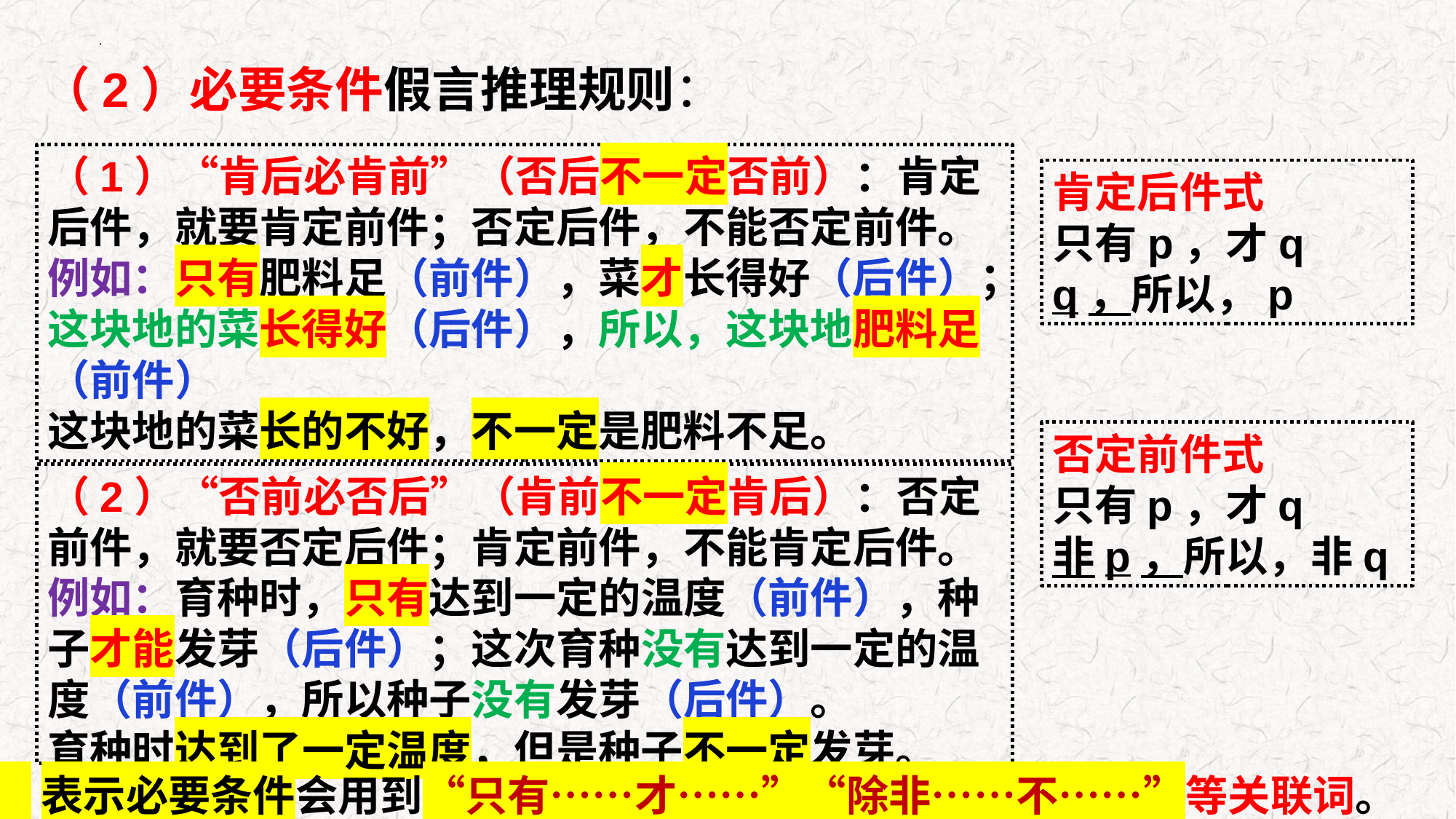

（2）必要条件假言推理规则：
（1）“肯后必肯前”（否后不一定否前）：肯定后件，就要肯定前件；否定后件，不能否定前件。
例如：只有肥料足（前件），菜才长得好（后件）；这块地的菜长得好（后件），所以，这块地肥料足（前件）
这块地的菜长的不好，不一定是肥料不足。
肯定后件式
只有p，才q
q，所以，p
否定前件式
只有p，才q
非p，所以，非q
（2）“否前必否后”（肯前不一定肯后）：否定前件，就要否定后件；肯定前件，不能肯定后件。
例如：育种时，只有达到一定的温度（前件），种子才能发芽（后件）；这次育种没有达到一定的温度（前件），所以种子没有发芽（后件）。
育种时达到了一定温度，但是种子不一定发芽。
    表示必要条件会用到“只有……才……”“除非……不……”等关联词。